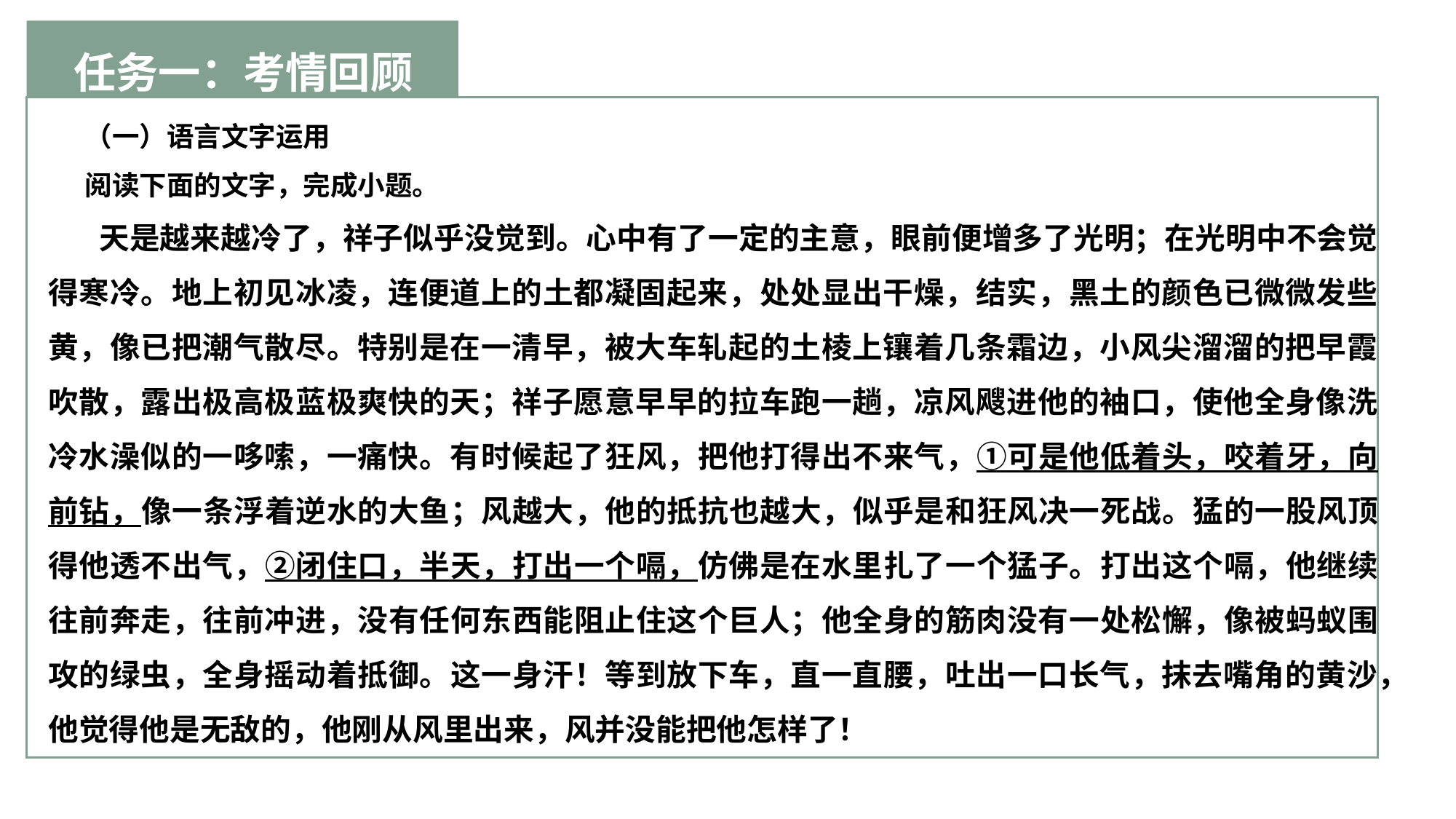

任务一：考情回顾

（一）语言文字运用
阅读下面的文字，完成小题。
 天是越来越冷了，祥子似乎没觉到。心中有了一定的主意，眼前便增多了光明；在光明中不会觉得寒冷。地上初见冰凌，连便道上的土都凝固起来，处处显出干燥，结实，黑土的颜色已微微发些黄，像已把潮气散尽。特别是在一清早，被大车轧起的土棱上镶着几条霜边，小风尖溜溜的把早霞吹散，露出极高极蓝极爽快的天；祥子愿意早早的拉车跑一趟，凉风飕进他的袖口，使他全身像洗冷水澡似的一哆嗦，一痛快。有时候起了狂风，把他打得出不来气，①可是他低着头，咬着牙，向前钻，像一条浮着逆水的大鱼；风越大，他的抵抗也越大，似乎是和狂风决一死战。猛的一股风顶得他透不出气，②闭住口，半天，打出一个嗝，仿佛是在水里扎了一个猛子。打出这个嗝，他继续往前奔走，往前冲进，没有任何东西能阻止住这个巨人；他全身的筋肉没有一处松懈，像被蚂蚁围攻的绿虫，全身摇动着抵御。这一身汗！等到放下车，直一直腰，吐出一口长气，抹去嘴角的黄沙，他觉得他是无敌的，他刚从风里出来，风并没能把他怎样了！

点击输入文本信息，简要陈述文本信息，字体大小可调节。点击输入文本信息，简要陈述文本信息，字体大小可调节。
点击输入文本信息，简要陈述文本信息，字体大小可调节。点击输入文本信息，简要陈述文本信息，字体大小可调节。